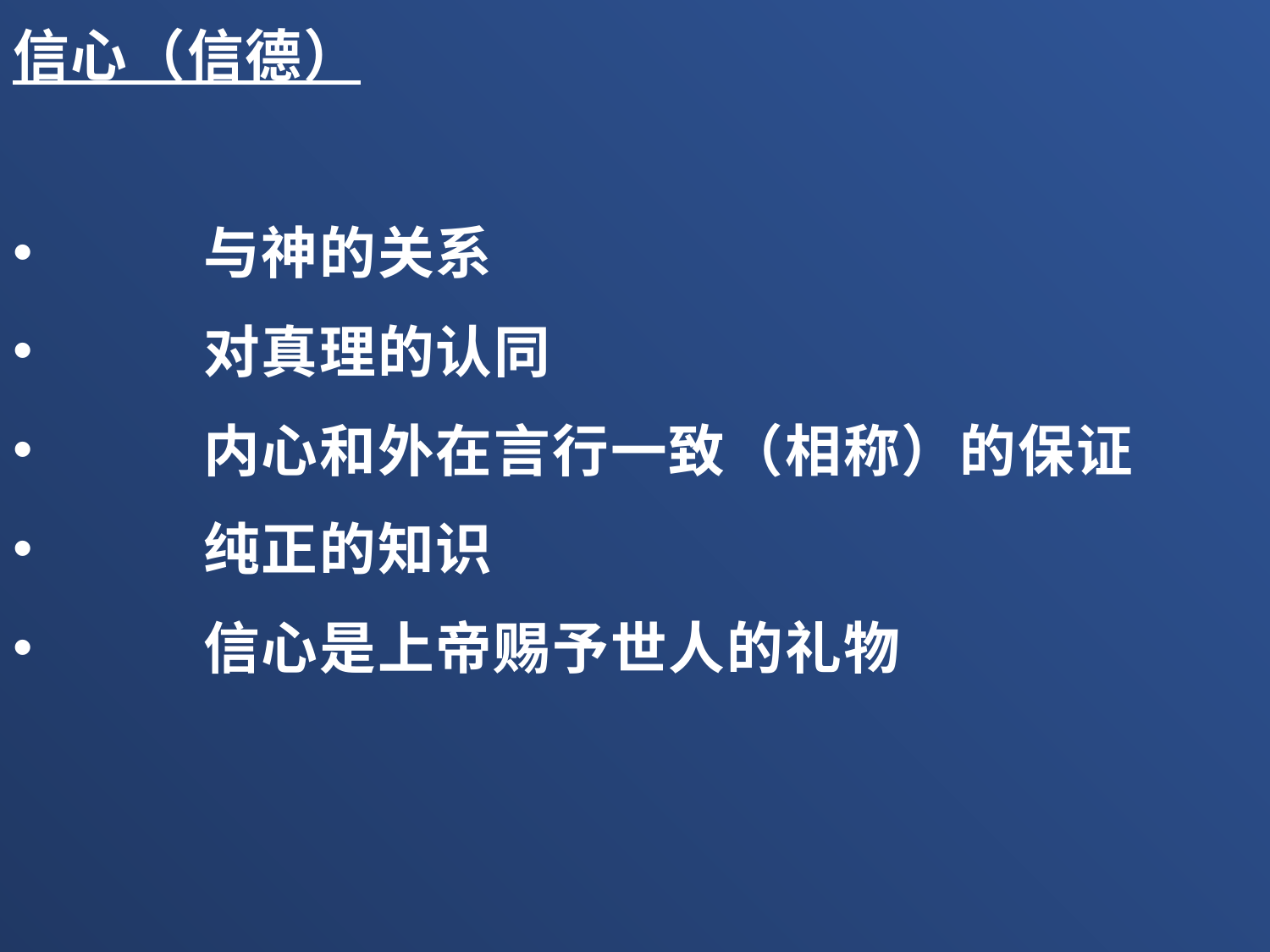

信心（信德）

	与神的关系
	对真理的认同
	内心和外在言行一致（相称）的保证
	纯正的知识
	信心是上帝赐予世人的礼物